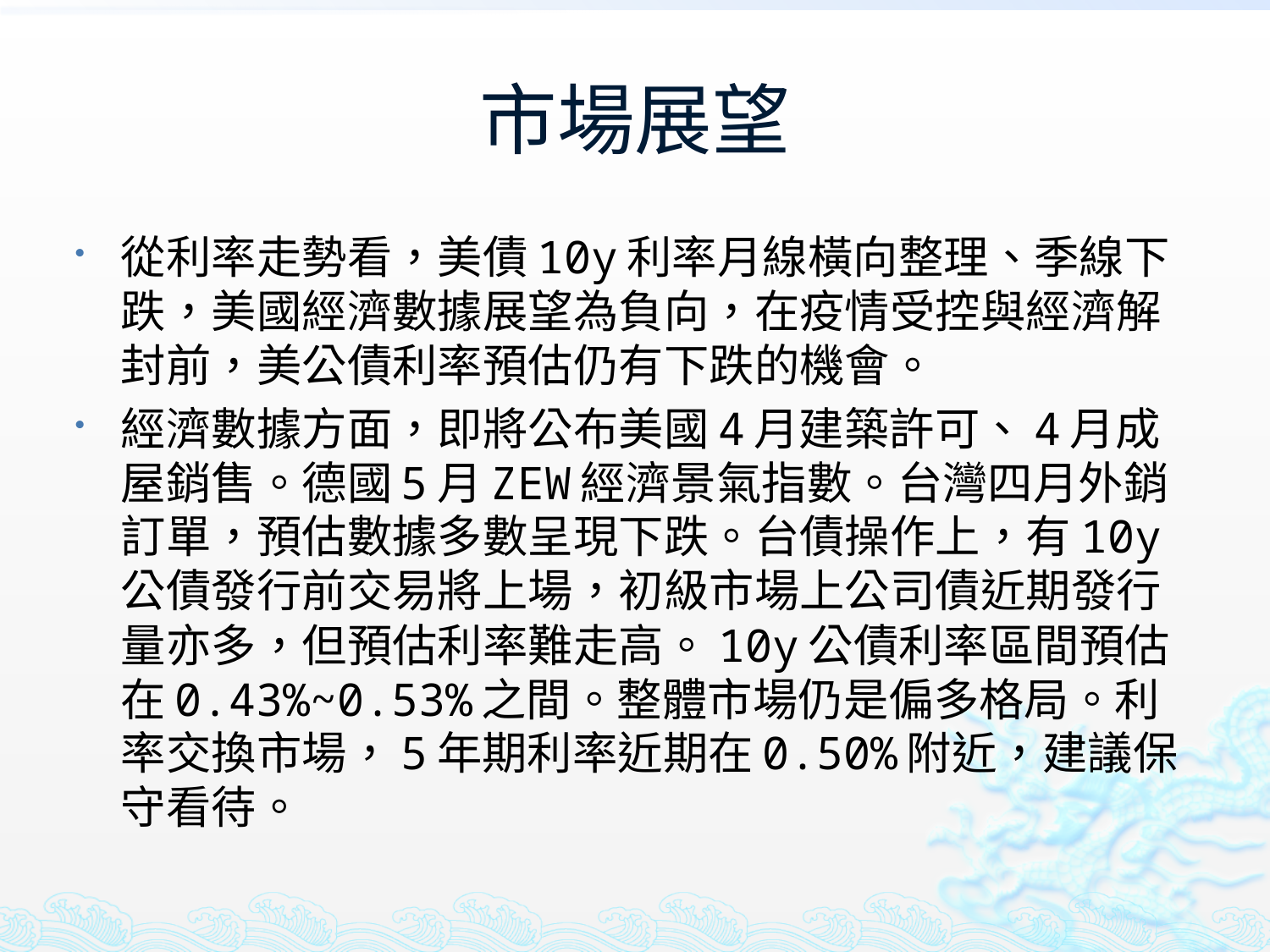

# 市場展望
從利率走勢看，美債10y利率月線橫向整理、季線下跌，美國經濟數據展望為負向，在疫情受控與經濟解封前，美公債利率預估仍有下跌的機會。
經濟數據方面，即將公布美國4月建築許可、4月成屋銷售。德國5月ZEW經濟景氣指數。台灣四月外銷訂單，預估數據多數呈現下跌。台債操作上，有10y公債發行前交易將上場，初級市場上公司債近期發行量亦多，但預估利率難走高。10y公債利率區間預估在0.43%~0.53%之間。整體市場仍是偏多格局。利率交換市場，5年期利率近期在0.50%附近，建議保守看待。